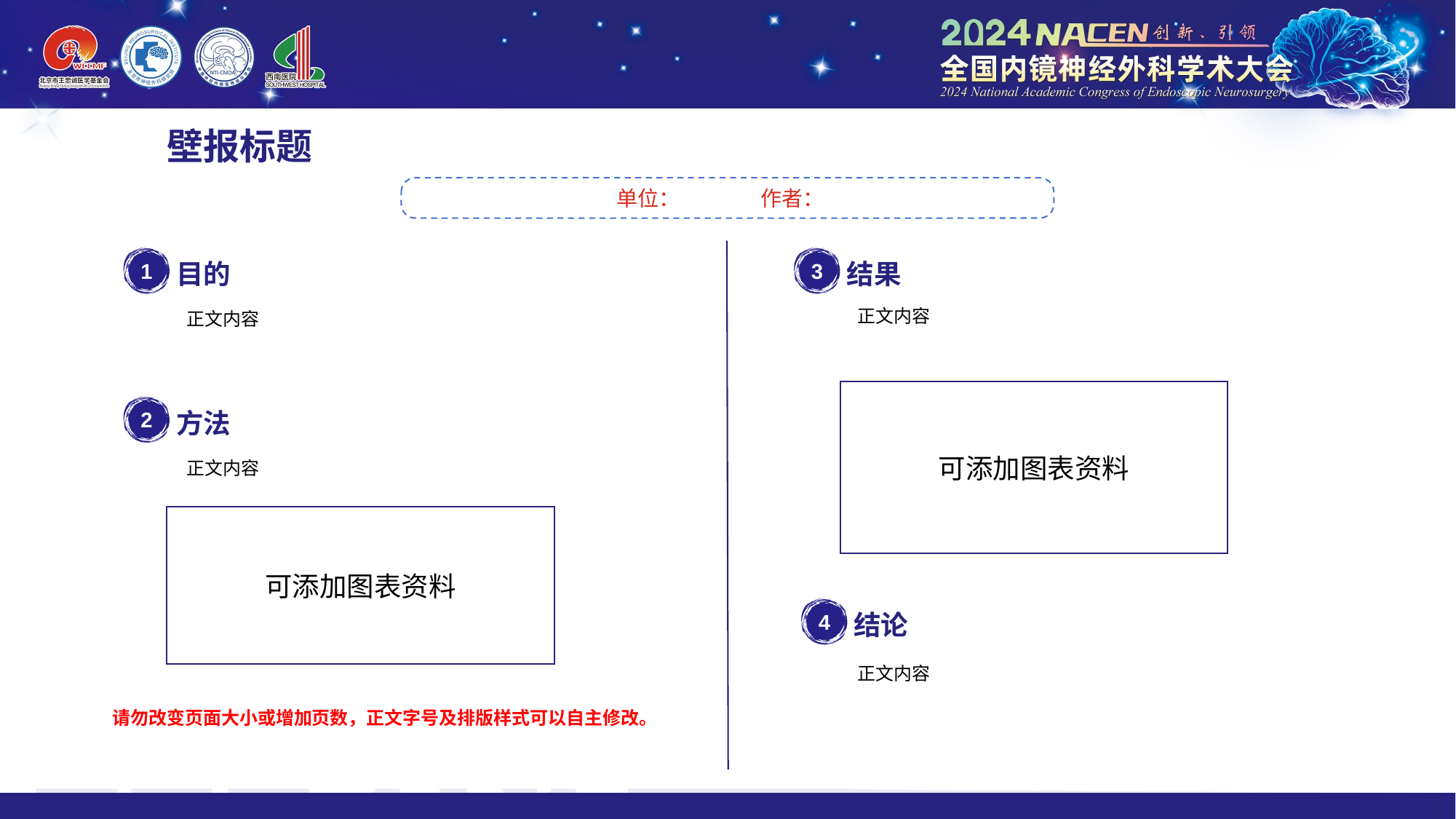

# 壁报标题
单位：                 作者：
1
目的
3
结果
正文内容
正文内容
可添加图表资料
2
方法
正文内容
可添加图表资料
4
结论
正文内容
请勿改变页面大小或增加页数，正文字号及排版样式可以自主修改。